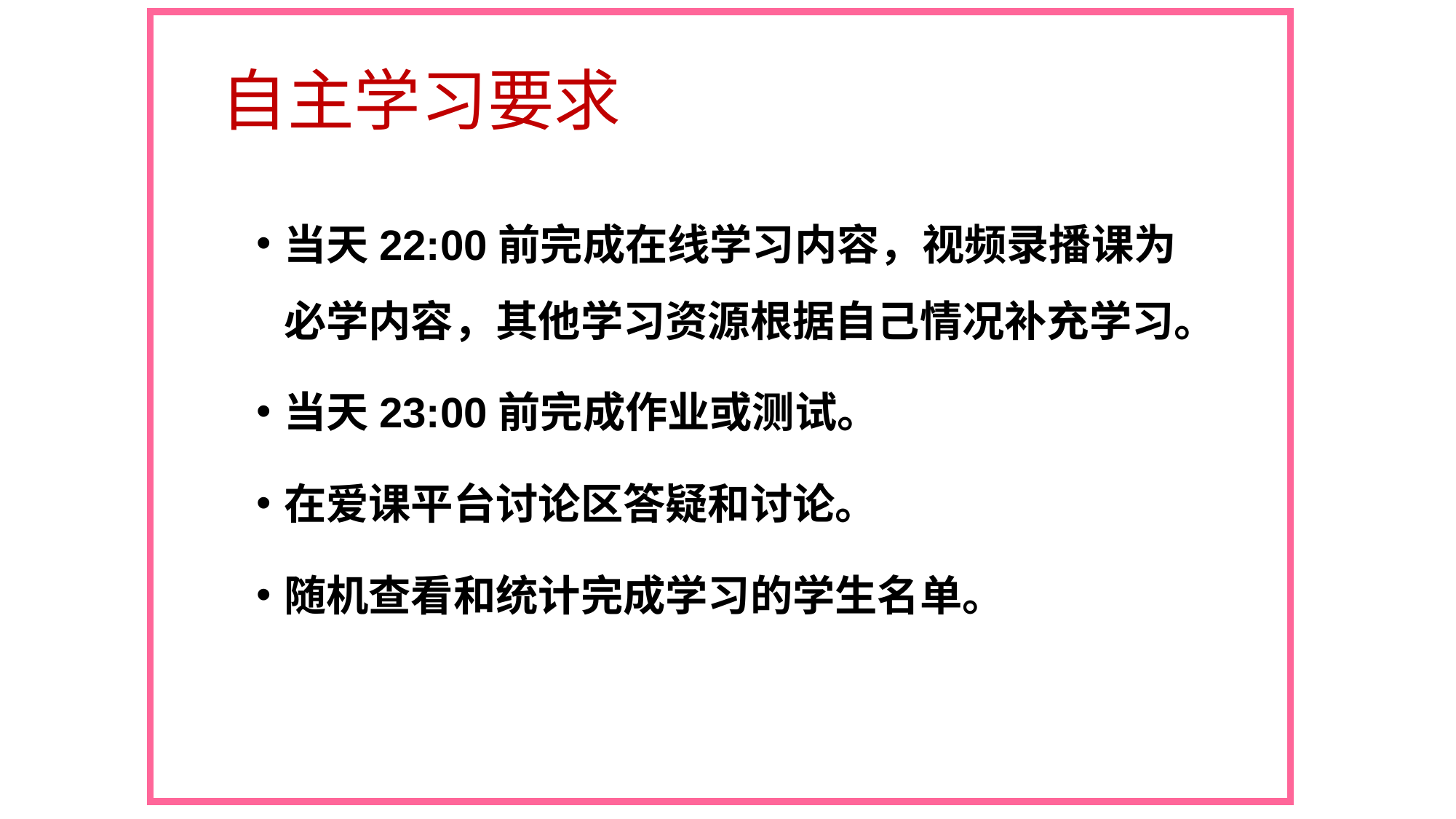

# 自主学习要求
当天22:00前完成在线学习内容，视频录播课为必学内容，其他学习资源根据自己情况补充学习。
当天23:00前完成作业或测试。
在爱课平台讨论区答疑和讨论。
随机查看和统计完成学习的学生名单。